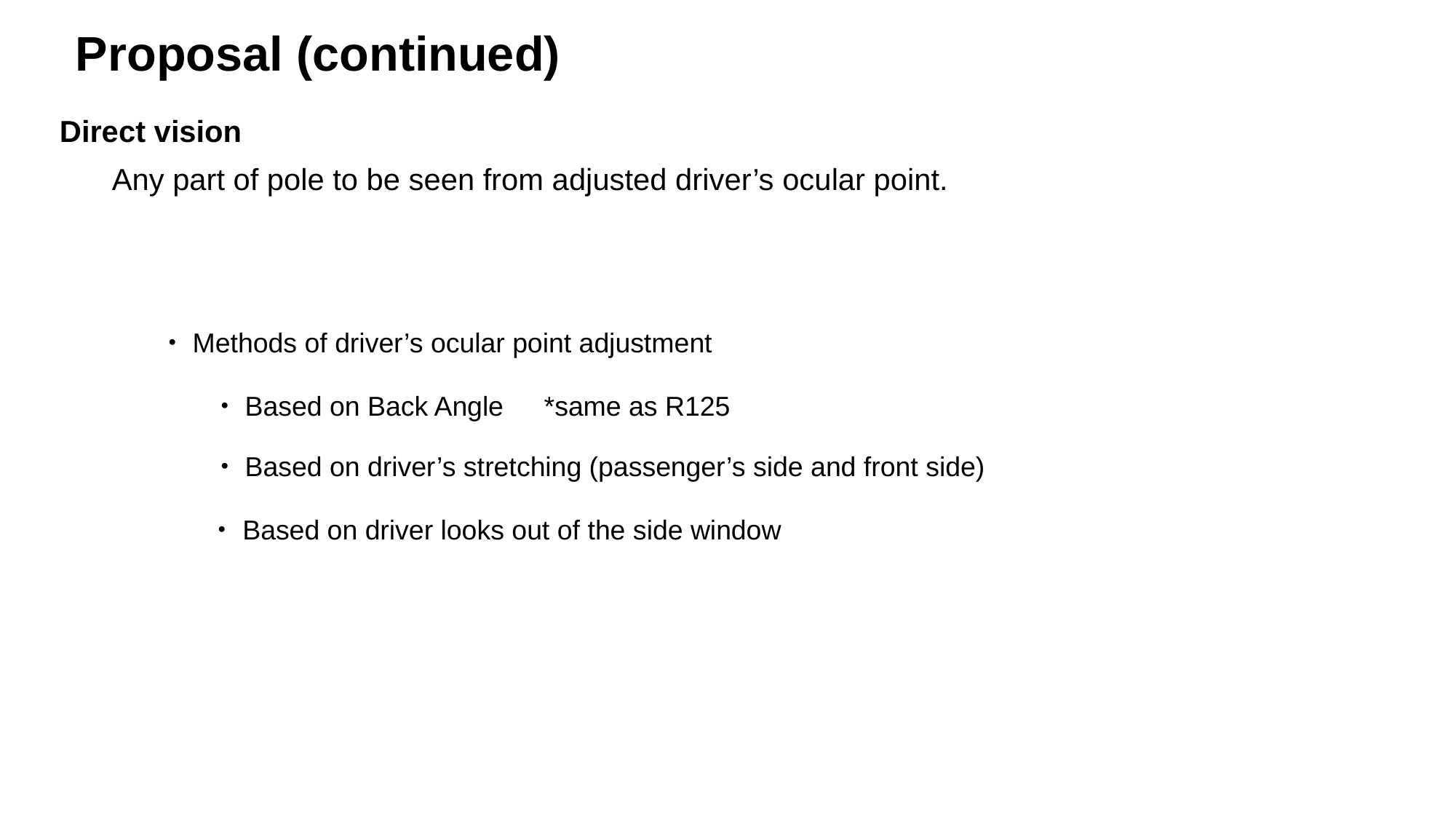

Proposal (continued)
Direct vision
Any part of pole to be seen from adjusted driver’s ocular point.
・Methods of driver’s ocular point adjustment
・Based on Back Angle　*same as R125
・Based on driver’s stretching (passenger’s side and front side)
・Based on driver looks out of the side window